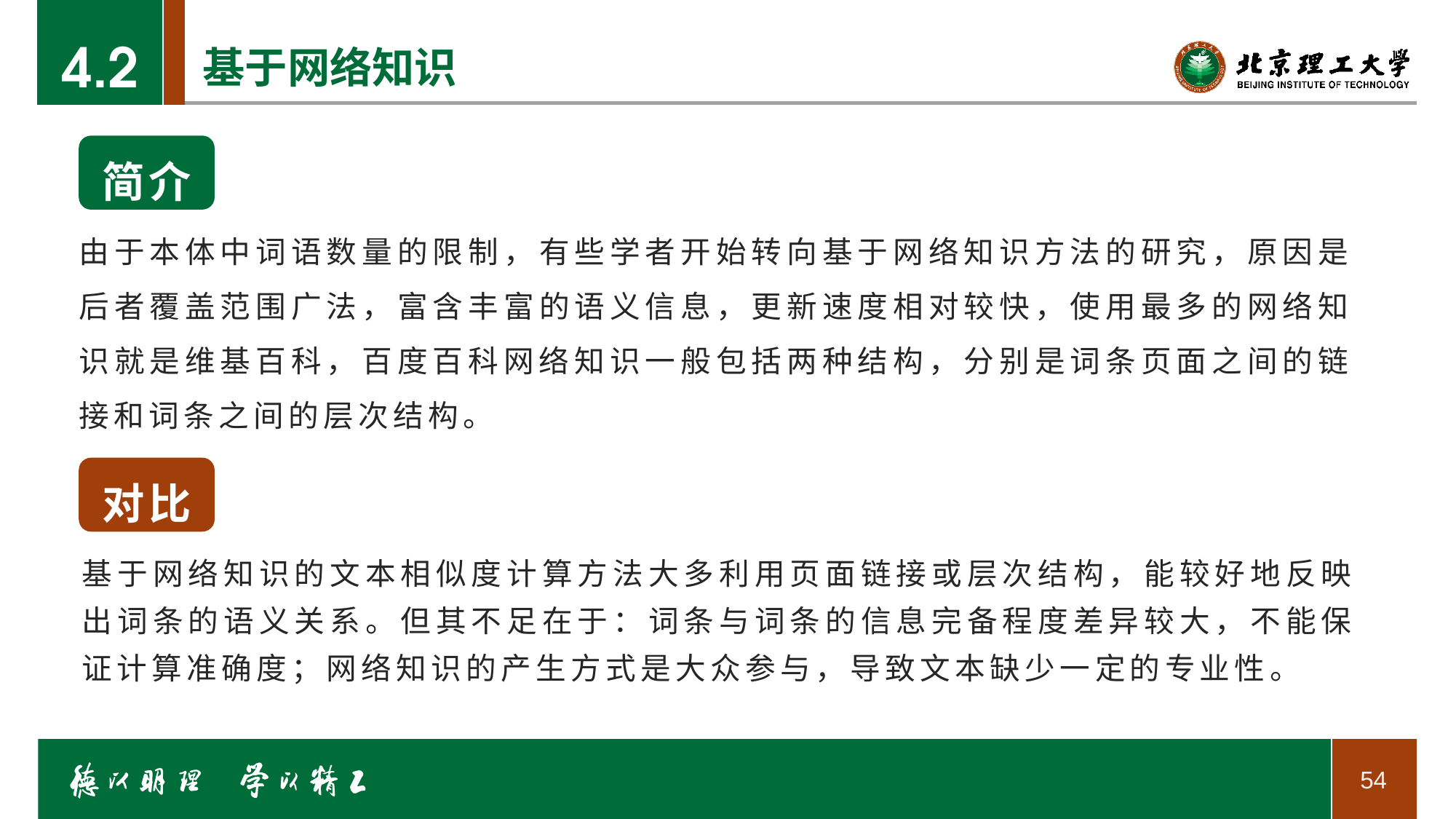

4.2
# 基于网络知识
简介
由于本体中词语数量的限制，有些学者开始转向基于网络知识方法的研究，原因是后者覆盖范围广法，富含丰富的语义信息，更新速度相对较快，使用最多的网络知识就是维基百科，百度百科网络知识一般包括两种结构，分别是词条页面之间的链接和词条之间的层次结构。
对比
基于网络知识的文本相似度计算方法大多利用页面链接或层次结构，能较好地反映出词条的语义关系。但其不足在于：词条与词条的信息完备程度差异较大，不能保证计算准确度；网络知识的产生方式是大众参与，导致文本缺少一定的专业性。